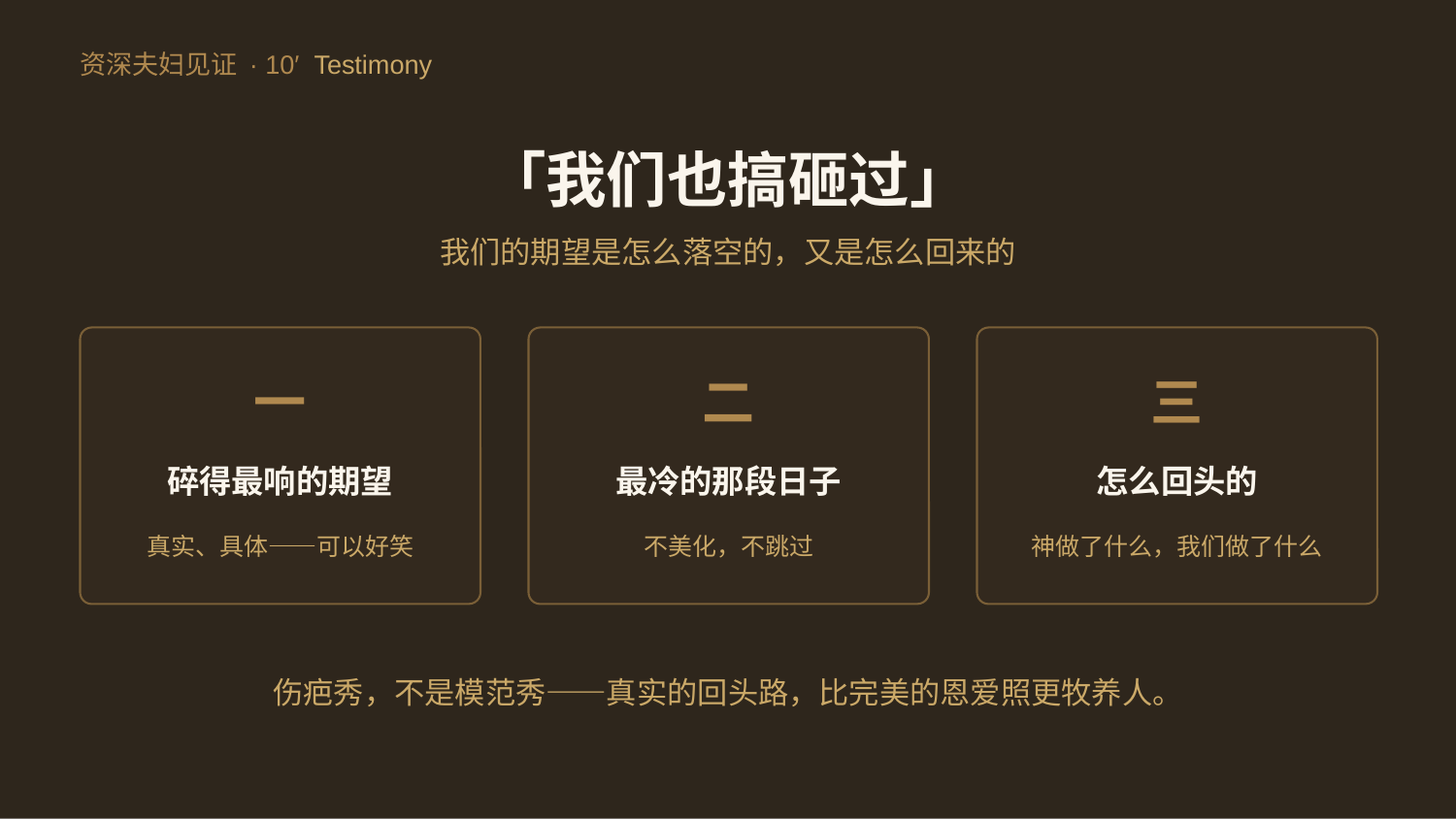

资深夫妇见证 · 10′  Testimony
「我们也搞砸过」
我们的期望是怎么落空的，又是怎么回来的

一
二
三
碎得最响的期望
最冷的那段日子
怎么回头的
真实、具体——可以好笑
不美化，不跳过
神做了什么，我们做了什么
伤疤秀，不是模范秀——真实的回头路，比完美的恩爱照更牧养人。